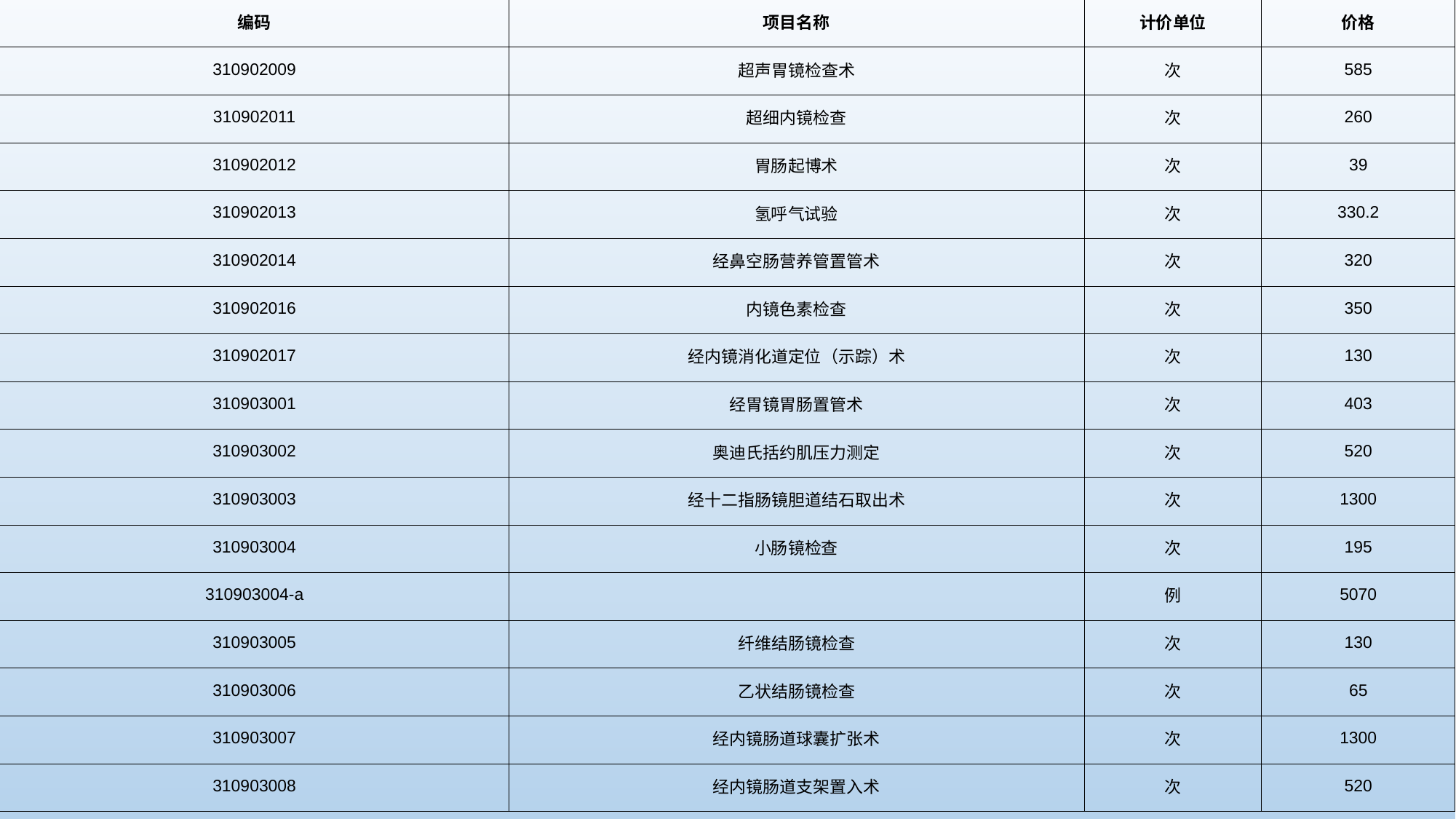

| 编码 | 项目名称 | 计价单位 | 价格 |
| --- | --- | --- | --- |
| 310902009 | 超声胃镜检查术 | 次 | 585 |
| 310902011 | 超细内镜检查 | 次 | 260 |
| 310902012 | 胃肠起博术 | 次 | 39 |
| 310902013 | 氢呼气试验 | 次 | 330.2 |
| 310902014 | 经鼻空肠营养管置管术 | 次 | 320 |
| 310902016 | 内镜色素检查 | 次 | 350 |
| 310902017 | 经内镜消化道定位（示踪）术 | 次 | 130 |
| 310903001 | 经胃镜胃肠置管术 | 次 | 403 |
| 310903002 | 奥迪氏括约肌压力测定 | 次 | 520 |
| 310903003 | 经十二指肠镜胆道结石取出术 | 次 | 1300 |
| 310903004 | 小肠镜检查 | 次 | 195 |
| 310903004-a |  | 例 | 5070 |
| 310903005 | 纤维结肠镜检查 | 次 | 130 |
| 310903006 | 乙状结肠镜检查 | 次 | 65 |
| 310903007 | 经内镜肠道球囊扩张术 | 次 | 1300 |
| 310903008 | 经内镜肠道支架置入术 | 次 | 520 |